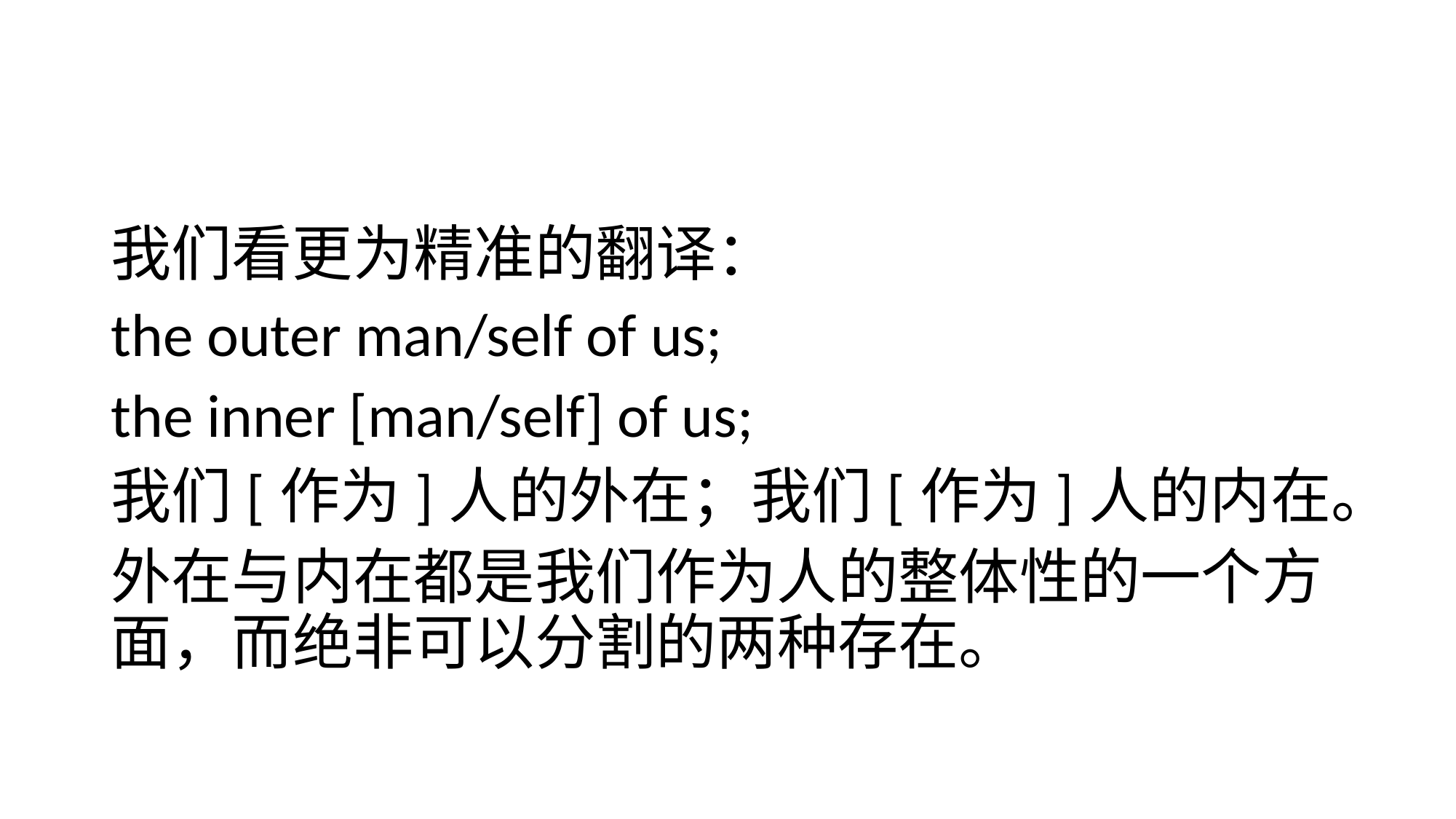

#
我们看更为精准的翻译：
the outer man/self of us;
the inner [man/self] of us;
我们[作为]人的外在；我们[作为]人的内在。
外在与内在都是我们作为人的整体性的一个方面，而绝非可以分割的两种存在。